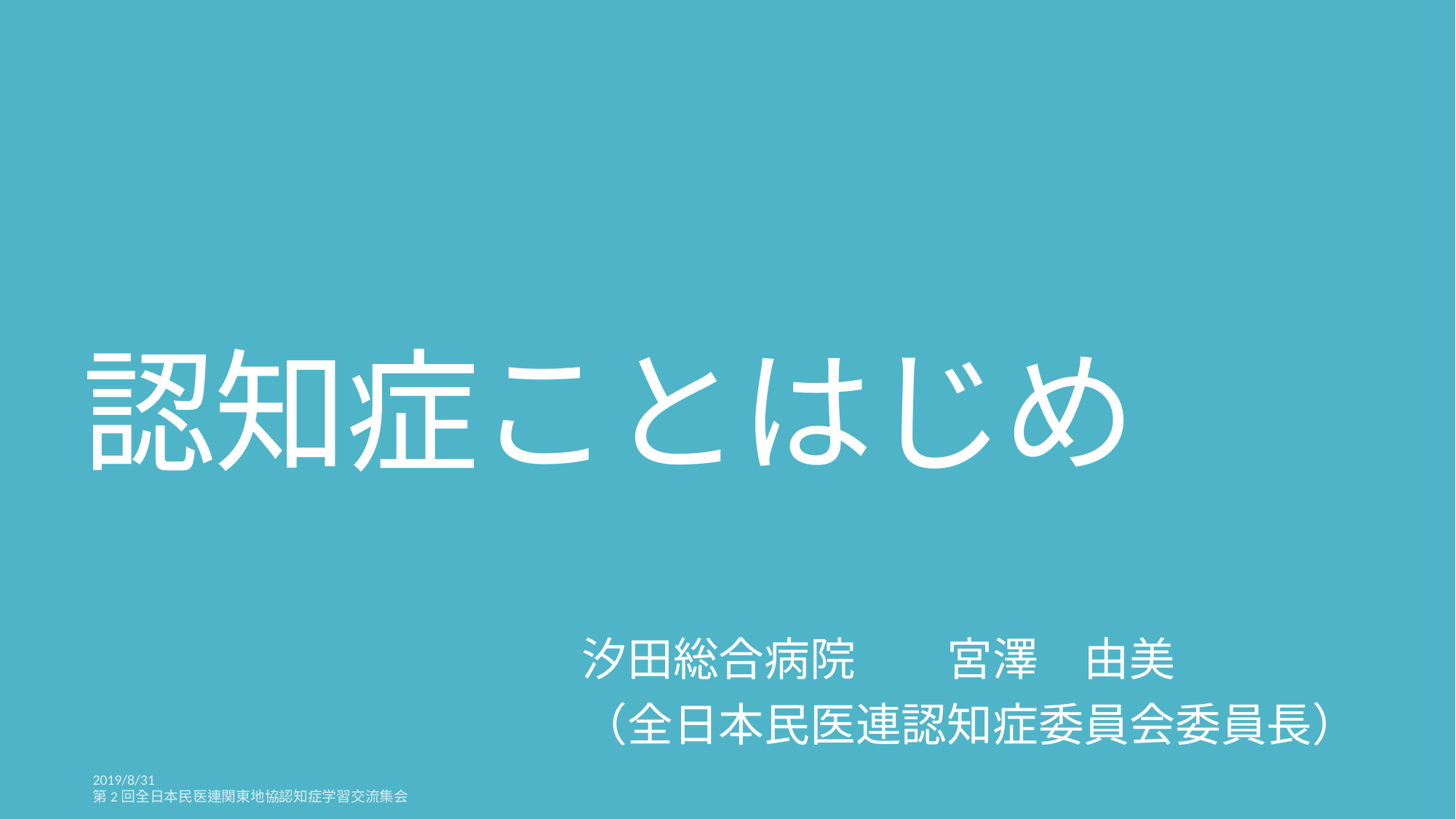

# 認知症ことはじめ

汐田総合病院　　宮澤　由美
（全日本民医連認知症委員会委員長）
2019/8/31
第2回全日本民医連関東地協認知症学習交流集会